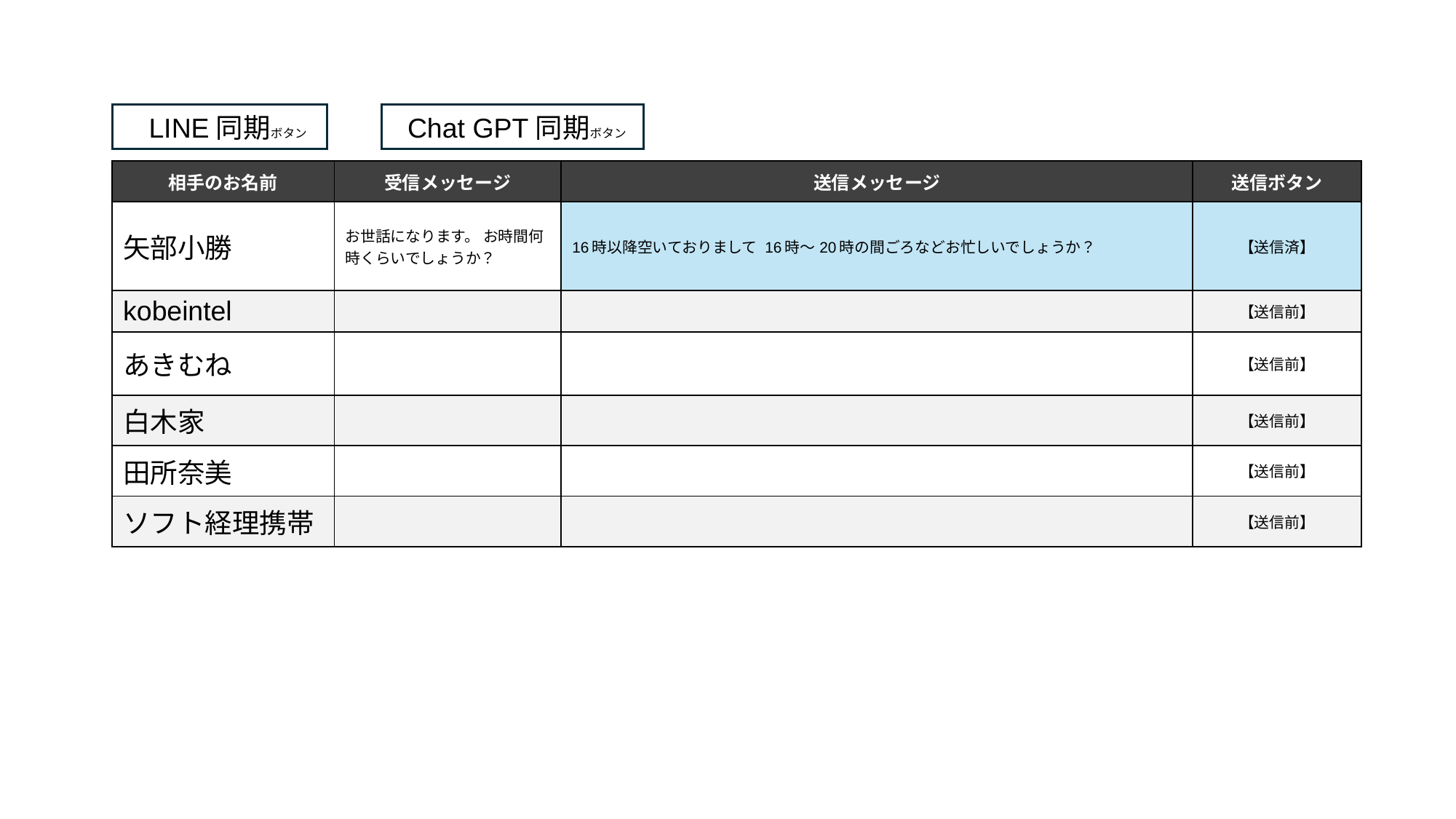

LINE同期ボタン
Chat GPT同期ボタン
| 相手のお名前 | 受信メッセージ | 送信メッセージ | 送信ボタン |
| --- | --- | --- | --- |
| 矢部小勝 | お世話になります。 お時間何時くらいでしょうか？ | 16時以降空いておりまして 16時〜20時の間ごろなどお忙しいでしょうか？ | 【送信済】 |
| kobeintel |  |  | 【送信前】 |
| あきむね |  |  | 【送信前】 |
| 白木家 |  |  | 【送信前】 |
| 田所奈美 |  |  | 【送信前】 |
| ソフト経理携帯 |  |  | 【送信前】 |